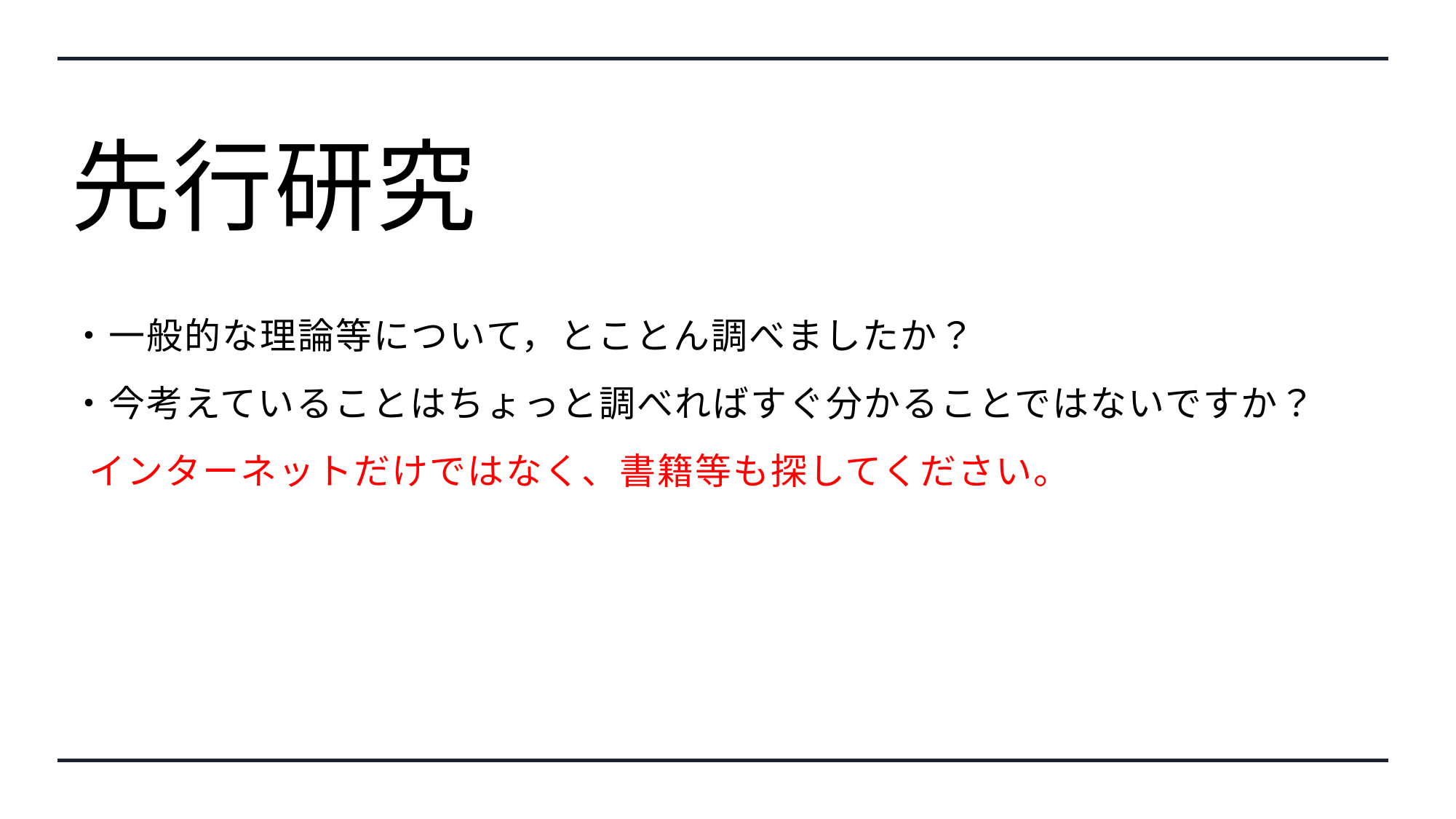

# 先行研究
・一般的な理論等について，とことん調べましたか？
・今考えていることはちょっと調べればすぐ分かることではないですか？
 インターネットだけではなく、書籍等も探してください。